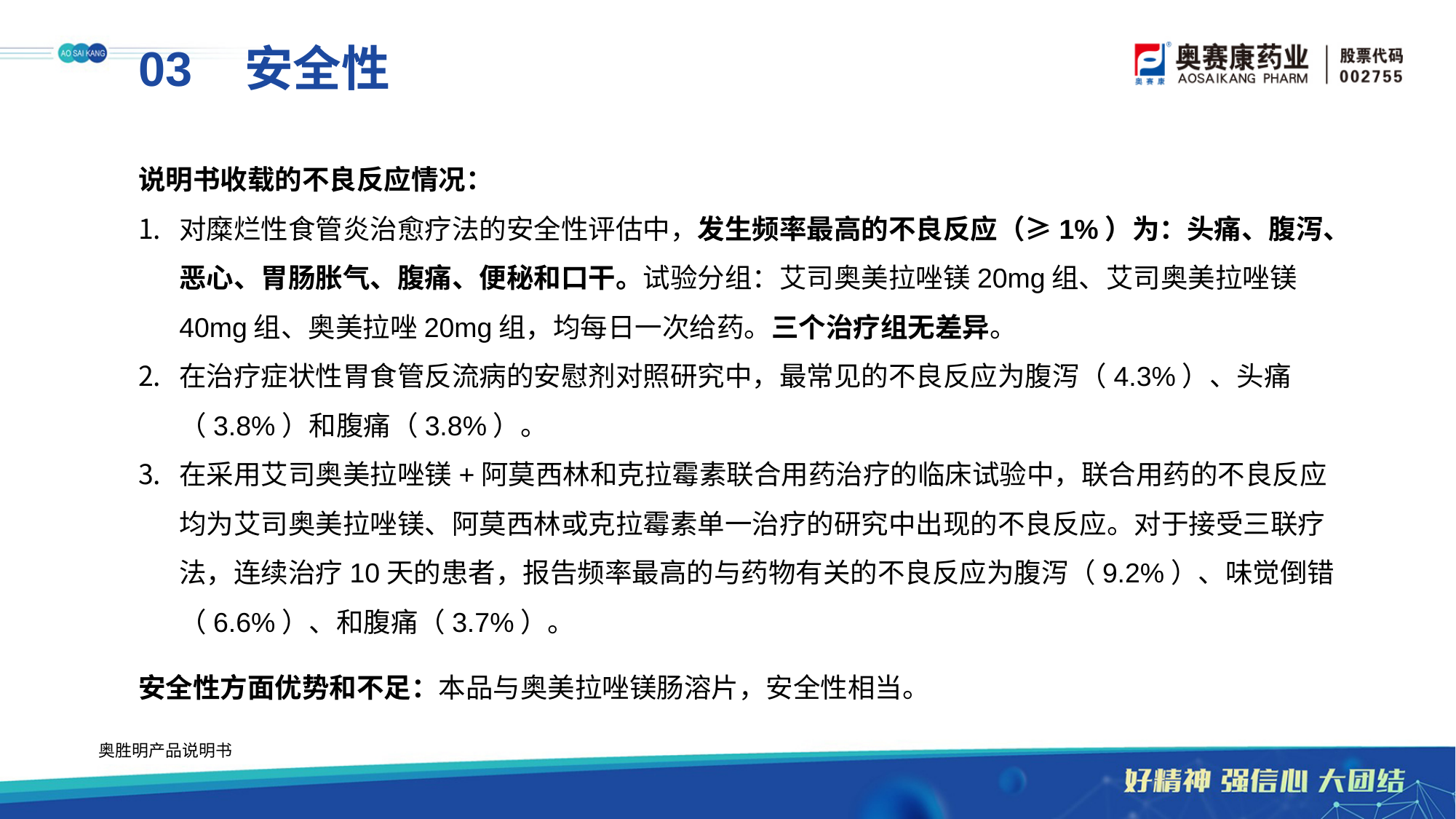

# 03   安全性
说明书收载的不良反应情况：
对糜烂性食管炎治愈疗法的安全性评估中，发生频率最高的不良反应（≥1%）为：头痛、腹泻、恶心、胃肠胀气、腹痛、便秘和口干。试验分组：艾司奥美拉唑镁20mg组、艾司奥美拉唑镁40mg组、奥美拉唑20mg组，均每日一次给药。三个治疗组无差异。
在治疗症状性胃食管反流病的安慰剂对照研究中，最常见的不良反应为腹泻（4.3%）、头痛（3.8%）和腹痛（3.8%）。
在采用艾司奥美拉唑镁+阿莫西林和克拉霉素联合用药治疗的临床试验中，联合用药的不良反应均为艾司奥美拉唑镁、阿莫西林或克拉霉素单一治疗的研究中出现的不良反应。对于接受三联疗法，连续治疗10天的患者，报告频率最高的与药物有关的不良反应为腹泻（9.2%）、味觉倒错（6.6%）、和腹痛（3.7%）。
安全性方面优势和不足：本品与奥美拉唑镁肠溶片，安全性相当。
奥胜明产品说明书